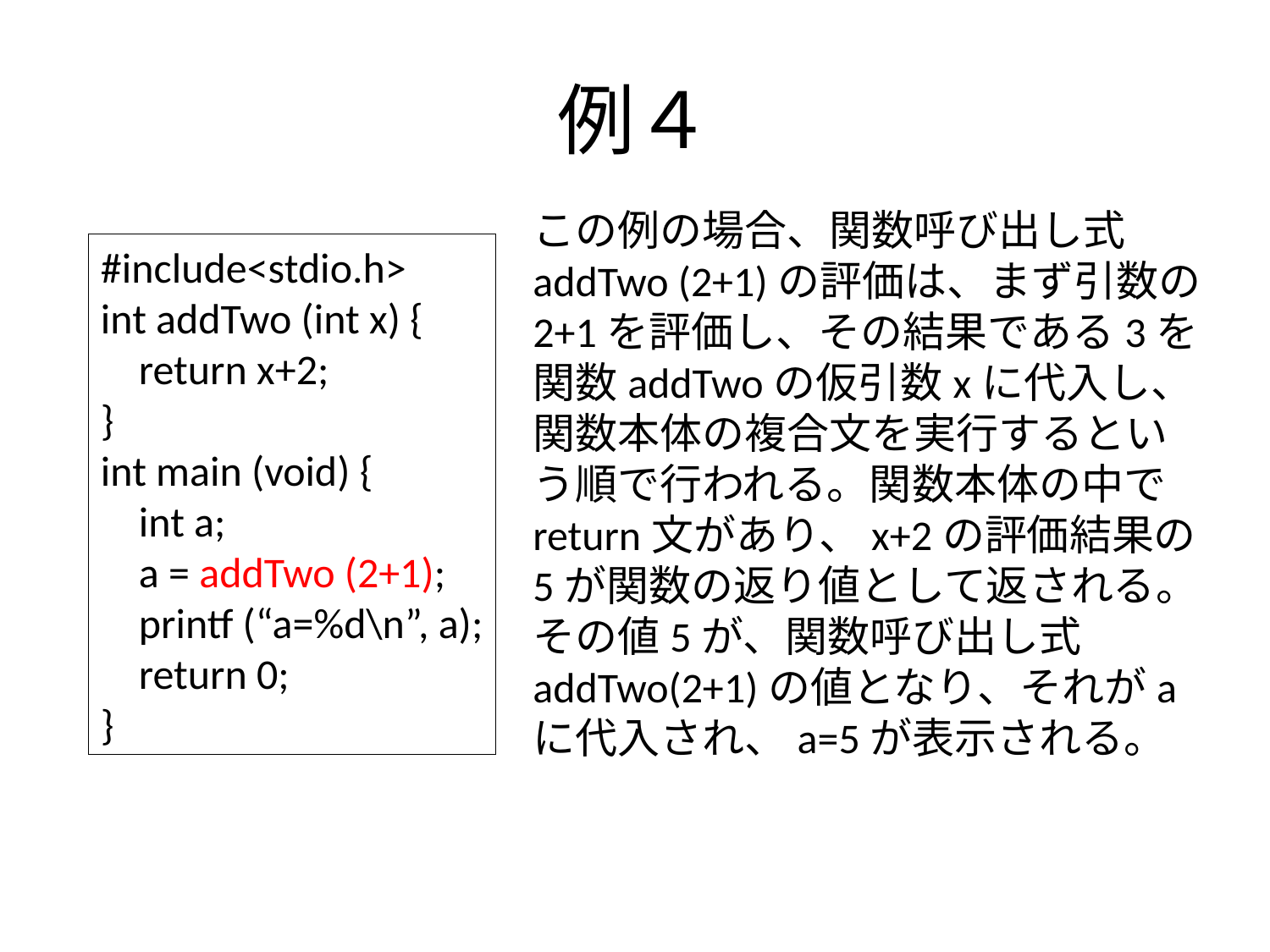

# 例４
この例の場合、関数呼び出し式addTwo (2+1)の評価は、まず引数の2+1を評価し、その結果である3を関数addTwoの仮引数xに代入し、関数本体の複合文を実行するという順で行われる。関数本体の中でreturn文があり、x+2の評価結果の5が関数の返り値として返される。その値5が、関数呼び出し式addTwo(2+1)の値となり、それがaに代入され、a=5が表示される。
#include<stdio.h>
int addTwo (int x) {
    return x+2;
}
int main (void) {
    int a;
    a = addTwo (2+1);
    printf (“a=%d\n”, a);
    return 0;
}